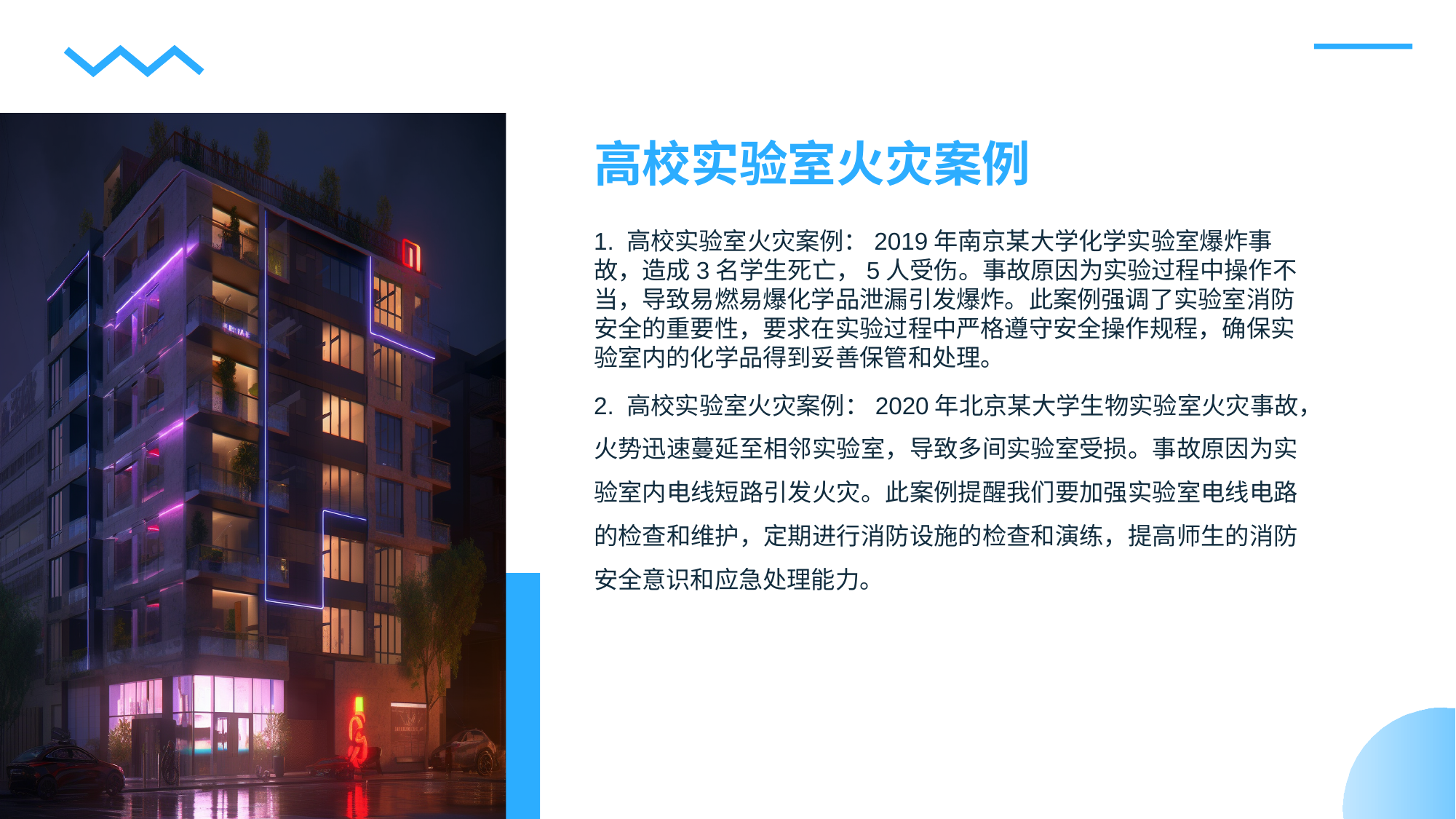

高校实验室火灾案例
1. 高校实验室火灾案例：2019年南京某大学化学实验室爆炸事故，造成3名学生死亡，5人受伤。事故原因为实验过程中操作不当，导致易燃易爆化学品泄漏引发爆炸。此案例强调了实验室消防安全的重要性，要求在实验过程中严格遵守安全操作规程，确保实验室内的化学品得到妥善保管和处理。
2. 高校实验室火灾案例：2020年北京某大学生物实验室火灾事故，火势迅速蔓延至相邻实验室，导致多间实验室受损。事故原因为实验室内电线短路引发火灾。此案例提醒我们要加强实验室电线电路的检查和维护，定期进行消防设施的检查和演练，提高师生的消防安全意识和应急处理能力。